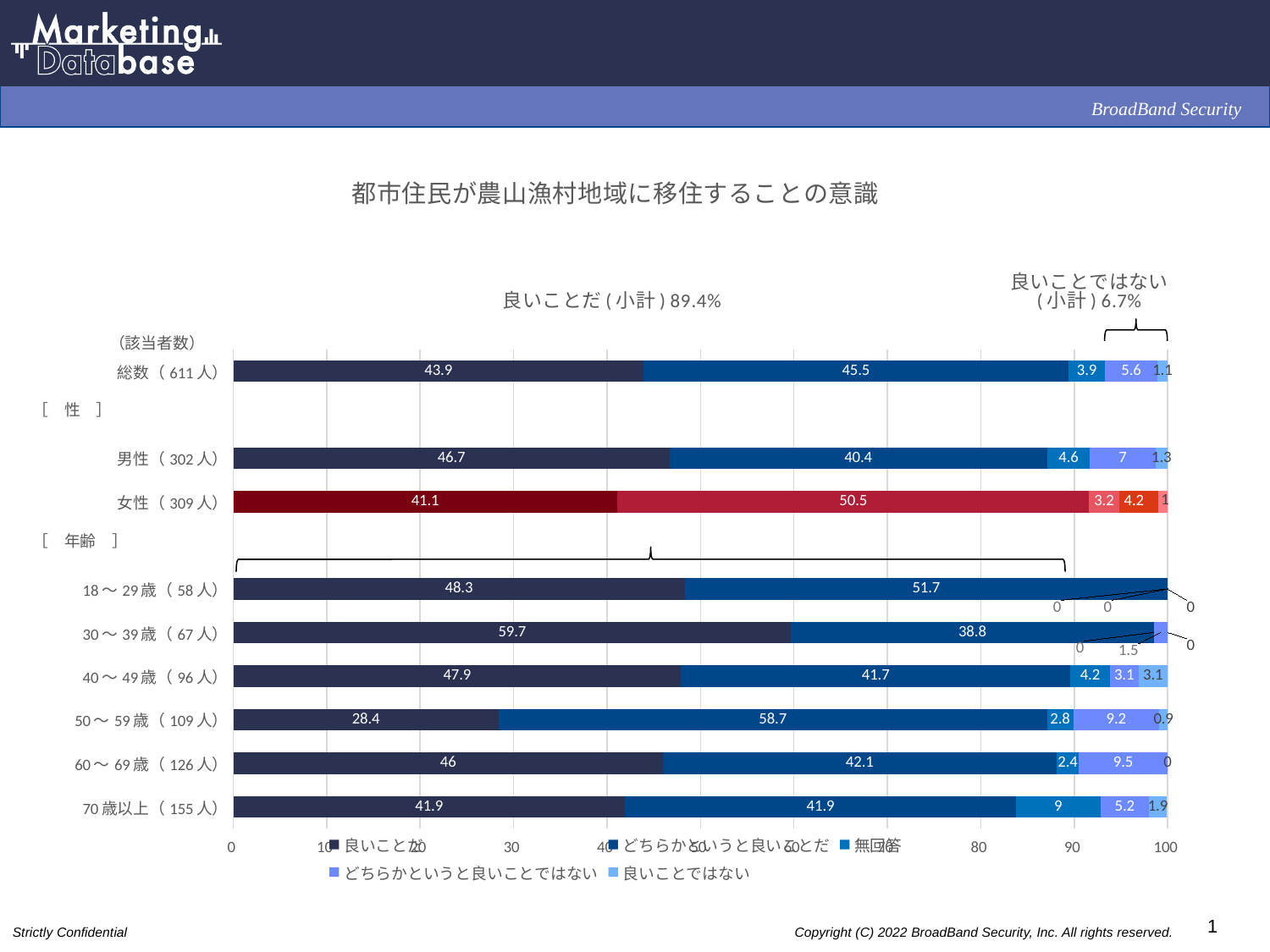

### Chart: 都市住民が農山漁村地域に移住することの意識

| Category | 良いことだ | どちらかというと良いことだ | 無回答 | どちらかというと良いことではない | 良いことではない |
|---|---|---|---|---|---|
| 総数（611人） | 43.9 | 45.5 | 3.9 | 5.6 | 1.1 |
|  | None | None | None | None | None |
| 男性（302人） | 46.7 | 40.4 | 4.6 | 7.0 | 1.3 |
| 女性（309人） | 41.1 | 50.5 | 3.2 | 4.2 | 1.0 |
|  | None | None | None | None | None |
| 18～29歳（58人） | 48.3 | 51.7 | 0.0 | 0.0 | 0.0 |
| 30～39歳（67人） | 59.7 | 38.8 | 0.0 | 1.5 | 0.0 |
| 40～49歳（96人） | 47.9 | 41.7 | 4.2 | 3.1 | 3.1 |
| 50～59歳（109人） | 28.4 | 58.7 | 2.8 | 9.2 | 0.9 |
| 60～69歳（126人） | 46.0 | 42.1 | 2.4 | 9.5 | 0.0 |
| 70歳以上（155人） | 41.9 | 41.9 | 9.0 | 5.2 | 1.9 |